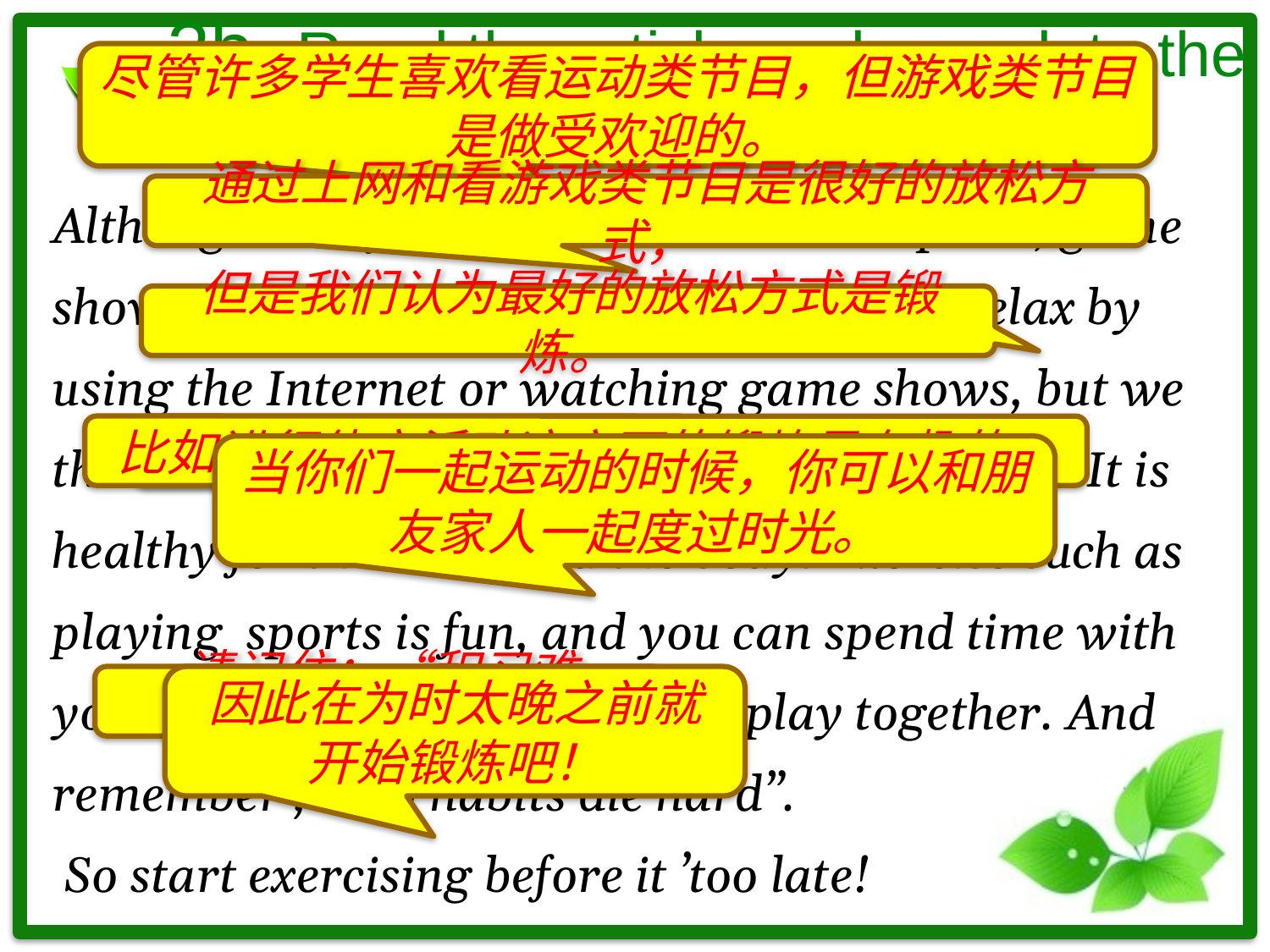

# 2b. Read the article and complete the pie charts on the next page.
尽管许多学生喜欢看运动类节目，但游戏类节目是做受欢迎的。
Although many students like to watch sports, game shows are the most popular. It is good to relax by using the Internet or watching game shows, but we think the best way to relax is through exercise. It is healthy for the mind and the body. Exercise such as playing  sports is fun, and you can spend time with your friends and family as you play together. And  remember , ‘‘ old habits die hard”.
 So start exercising before it ’too late!
通过上网和看游戏类节目是很好的放松方式，
但是我们认为最好的放松方式是锻炼。
比如进行体育活动这方面的锻炼是有趣的，
它对身心健康都有益。
当你们一起运动的时候，你可以和朋友家人一起度过时光。
请记住：“积习难改”。
因此在为时太晚之前就开始锻炼吧！